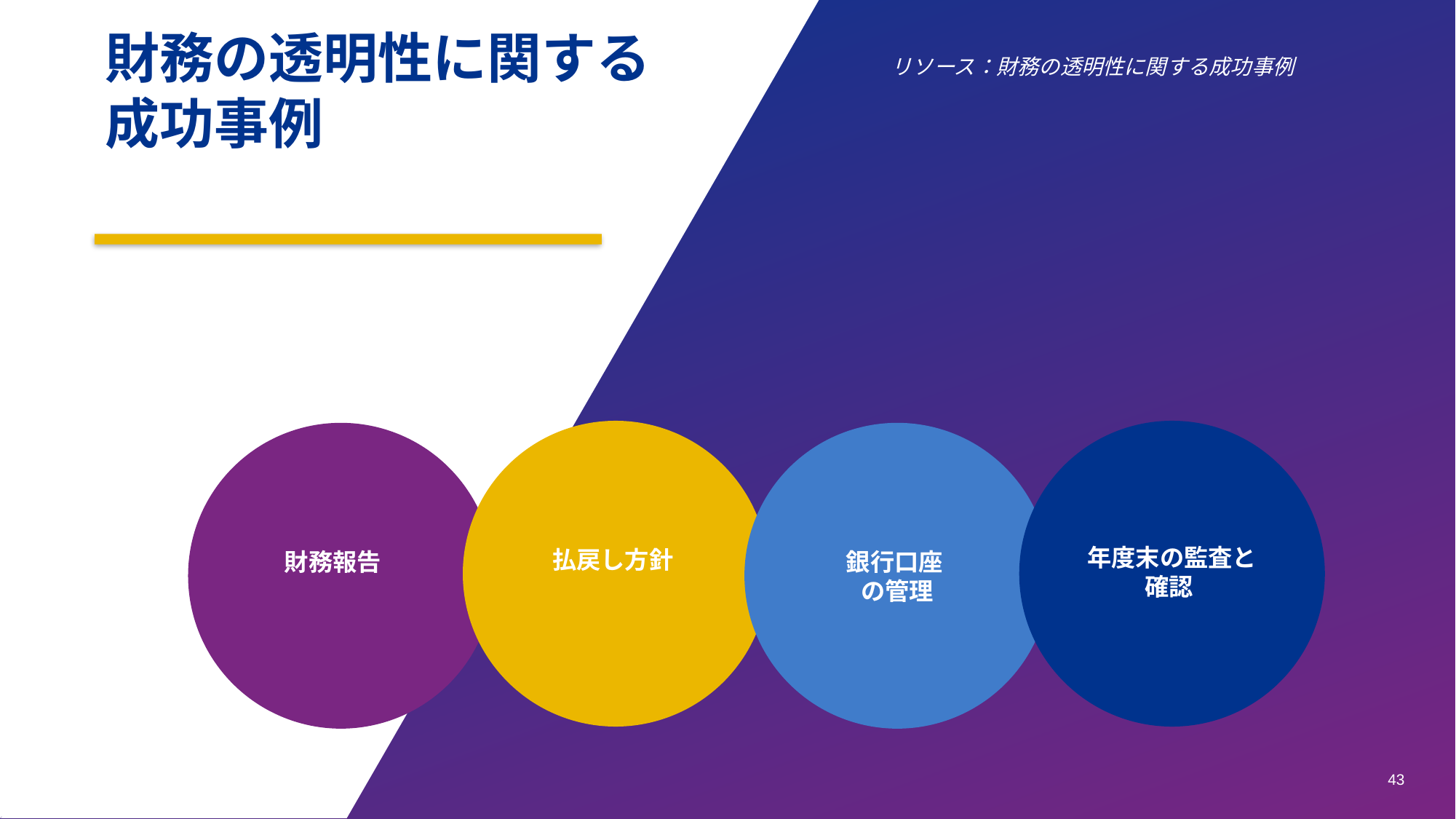

財務の透明性に関する成功事例
リソース：財務の透明性に関する成功事例

年度末の監査と
確認

払戻し方針

財務報告

銀行口座
の管理
43